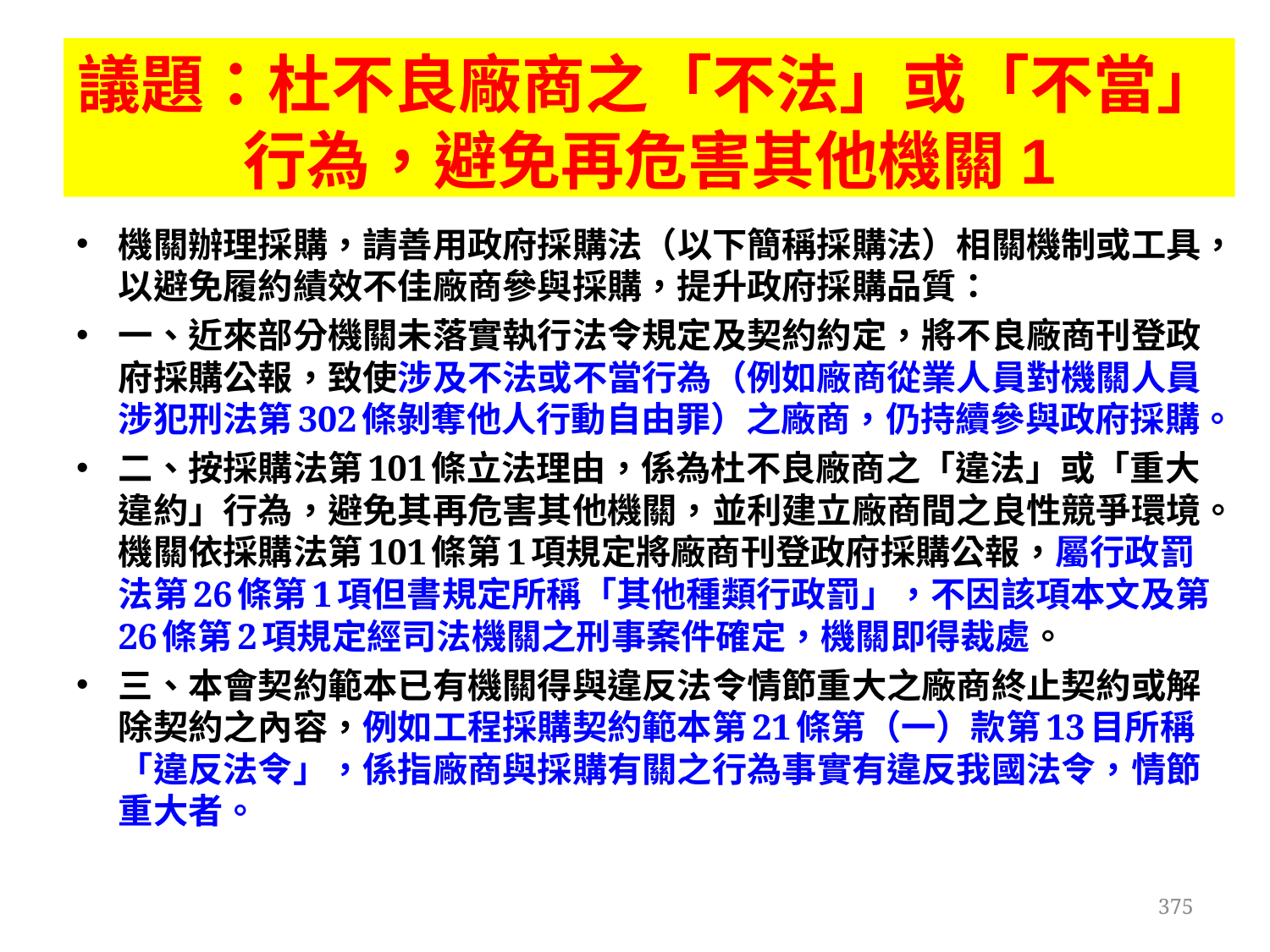

議題：杜不良廠商之「不法」或「不當」行為，避免再危害其他機關1
機關辦理採購，請善用政府採購法（以下簡稱採購法）相關機制或工具，以避免履約績效不佳廠商參與採購，提升政府採購品質：
一、近來部分機關未落實執行法令規定及契約約定，將不良廠商刊登政府採購公報，致使涉及不法或不當行為（例如廠商從業人員對機關人員涉犯刑法第302條剝奪他人行動自由罪）之廠商，仍持續參與政府採購。
二、按採購法第101條立法理由，係為杜不良廠商之「違法」或「重大違約」行為，避免其再危害其他機關，並利建立廠商間之良性競爭環境。機關依採購法第101條第1項規定將廠商刊登政府採購公報，屬行政罰法第26條第1項但書規定所稱「其他種類行政罰」，不因該項本文及第26條第2項規定經司法機關之刑事案件確定，機關即得裁處。
三、本會契約範本已有機關得與違反法令情節重大之廠商終止契約或解除契約之內容，例如工程採購契約範本第21條第（一）款第13目所稱「違反法令」，係指廠商與採購有關之行為事實有違反我國法令，情節重大者。
375